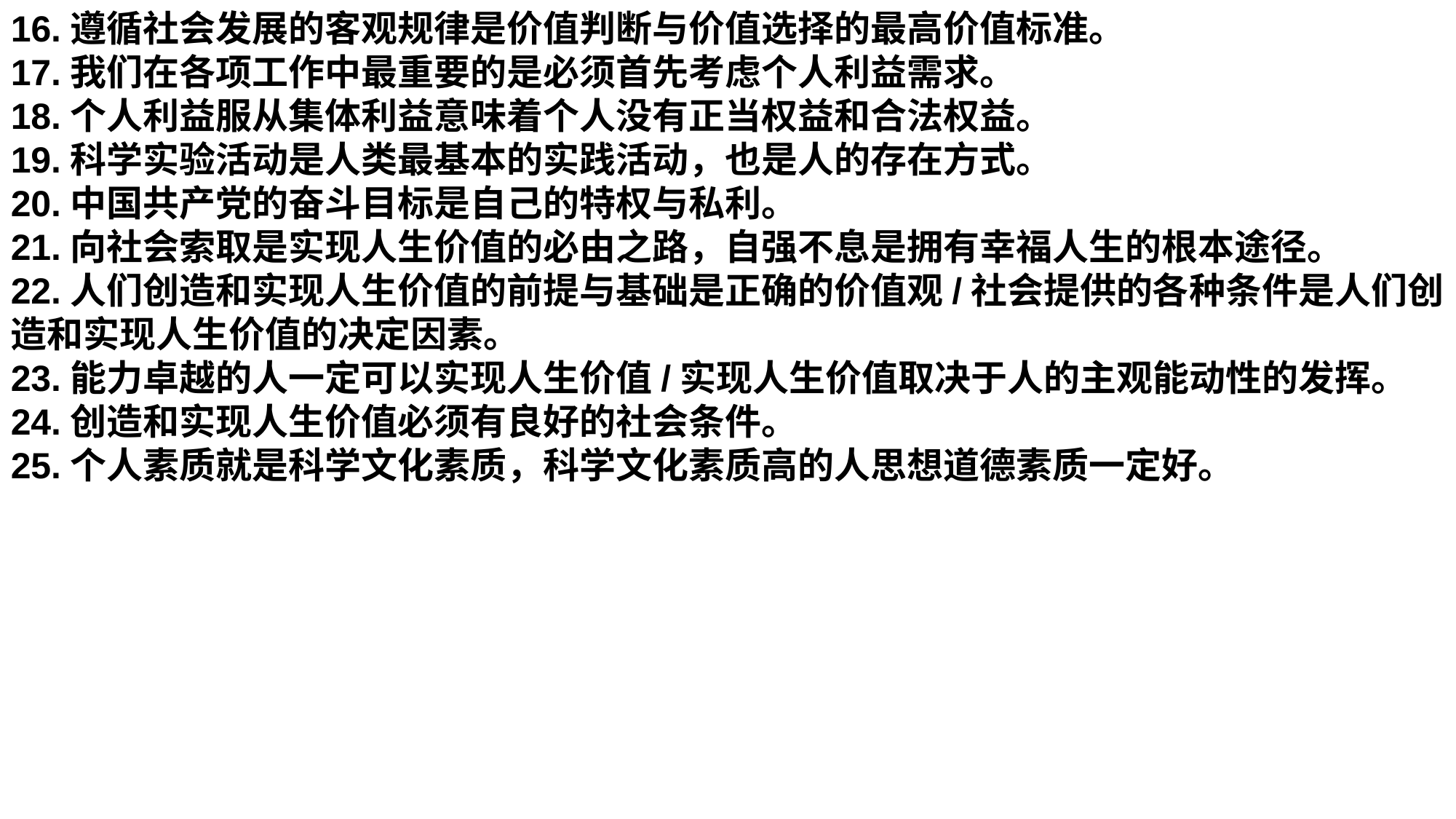

16.遵循社会发展的客观规律是价值判断与价值选择的最高价值标准。
17.我们在各项工作中最重要的是必须首先考虑个人利益需求。
18.个人利益服从集体利益意味着个人没有正当权益和合法权益。
19.科学实验活动是人类最基本的实践活动，也是人的存在方式。
20.中国共产党的奋斗目标是自己的特权与私利。
21.向社会索取是实现人生价值的必由之路，自强不息是拥有幸福人生的根本途径。
22.人们创造和实现人生价值的前提与基础是正确的价值观/社会提供的各种条件是人们创造和实现人生价值的决定因素。
23.能力卓越的人一定可以实现人生价值/实现人生价值取决于人的主观能动性的发挥。
24.创造和实现人生价值必须有良好的社会条件。
25.个人素质就是科学文化素质，科学文化素质高的人思想道德素质一定好。